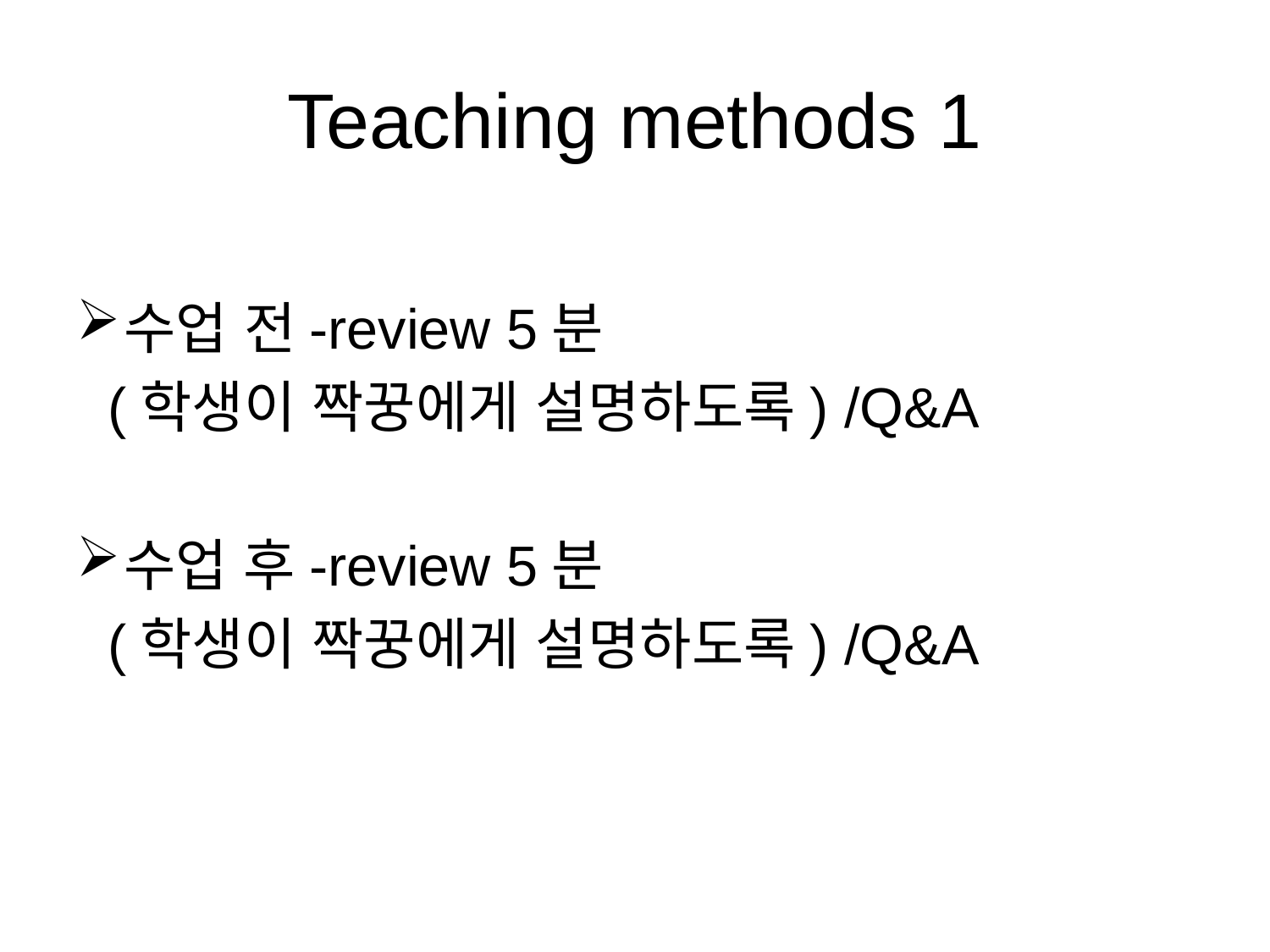

# Teaching methods 1
수업 전-review 5분
  (학생이 짝꿍에게 설명하도록) /Q&A

수업 후-review 5분
  (학생이 짝꿍에게 설명하도록) /Q&A